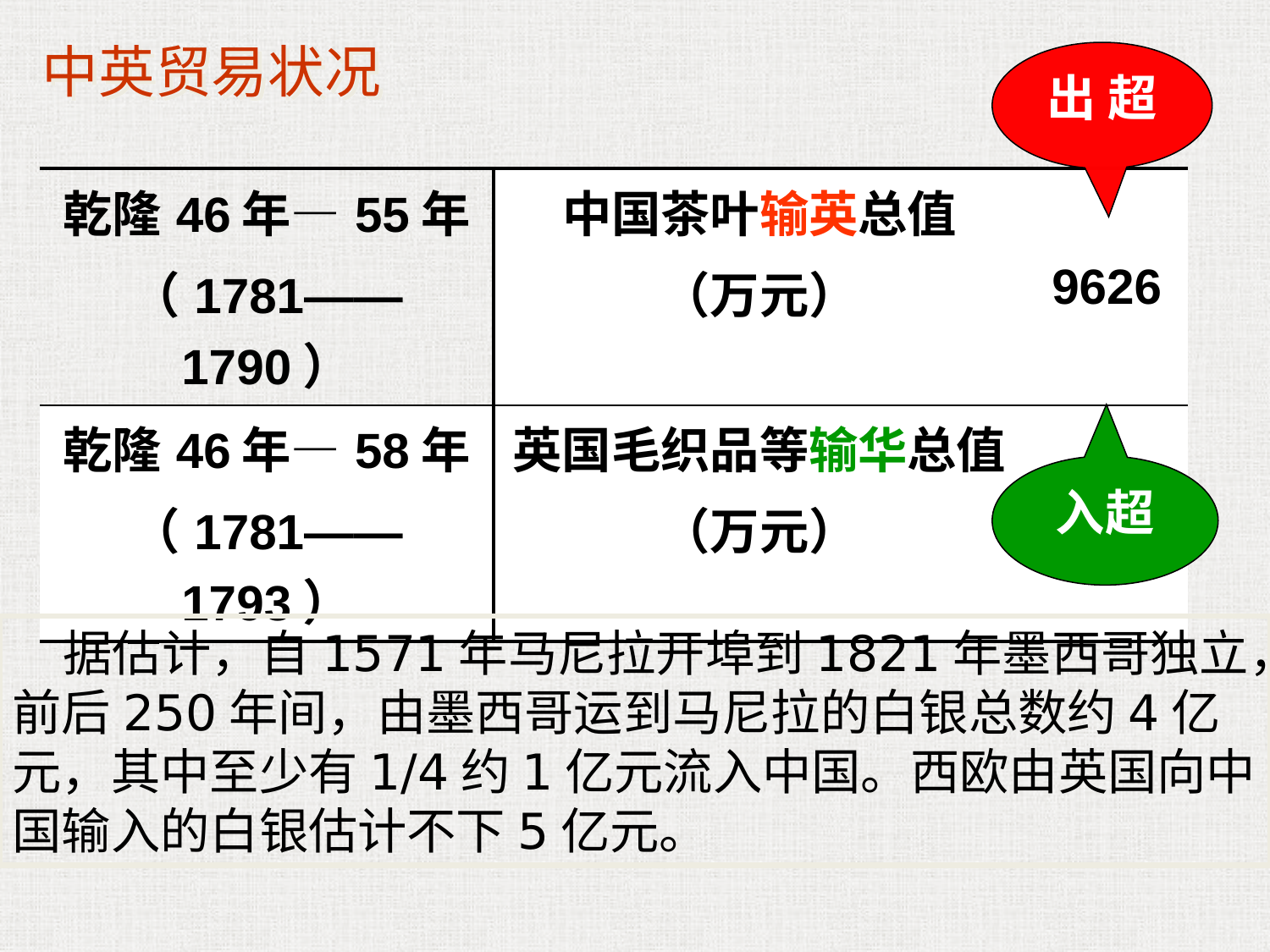

中英贸易状况
出 超
| 乾隆46年—55年 （1781——1790） | 中国茶叶输英总值 （万元） | 9626 |
| --- | --- | --- |
| 乾隆46年—58年 （1781——1793） | 英国毛织品等输华总值 （万元） | 1687 |
入超
      据估计，自1571年马尼拉开埠到1821年墨西哥独立，前后250年间，由墨西哥运到马尼拉的白银总数约4亿元，其中至少有1/4约1亿元流入中国。西欧由英国向中国输入的白银估计不下5亿元。